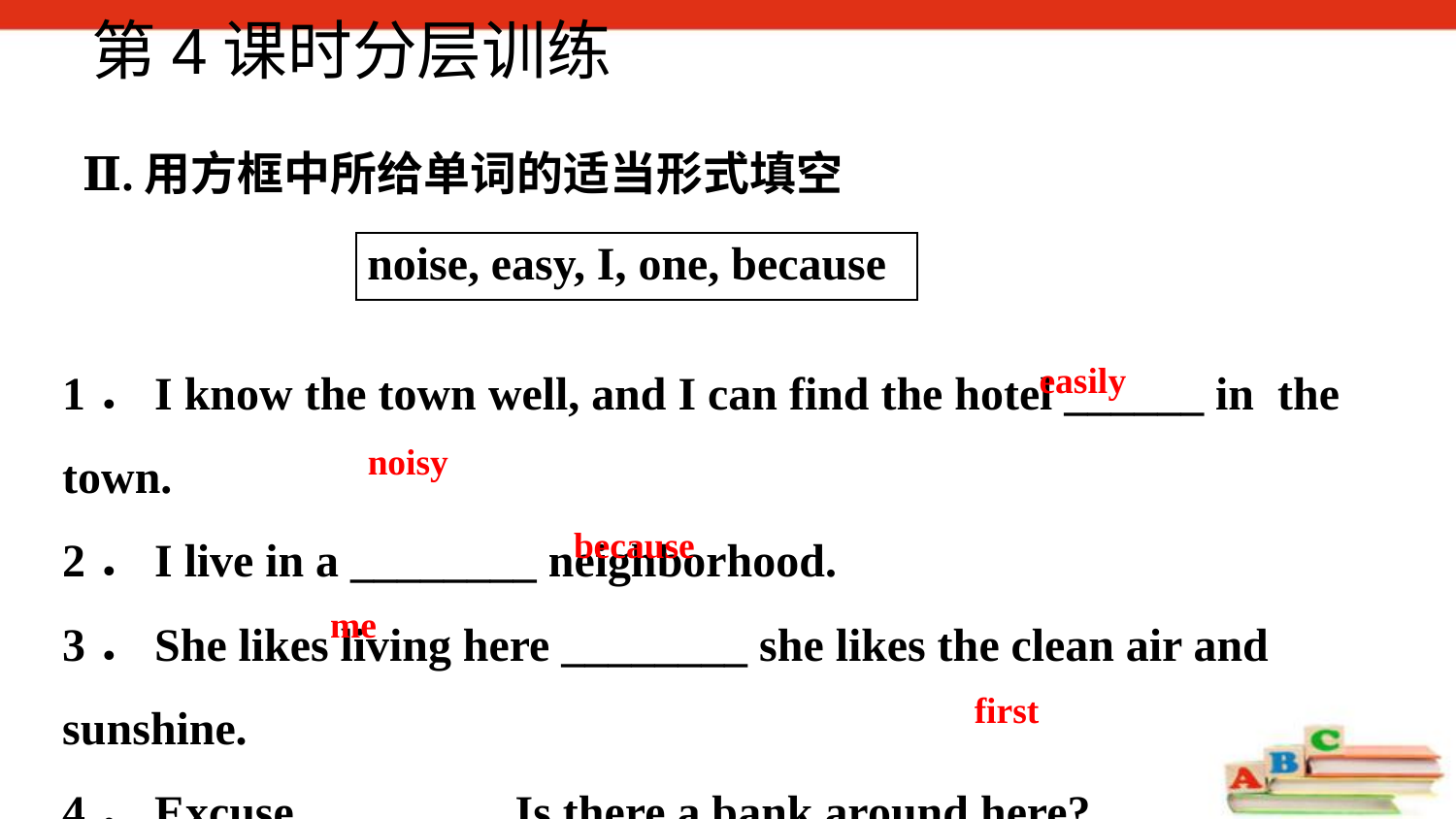

第4课时分层训练

Ⅱ.用方框中所给单词的适当形式填空

| noise, easy, I, one, because |
| --- |
1．I know the town well, and I can find the hotel ______ in  the town.
2．I live in a ________ neighborhood.
3．She likes living here ________ she likes the clean air and sunshine.
4．Excuse ________. Is there a bank around here?
5．Go along this street and turn right at the ________ crossing.
easily
noisy
because
me
first